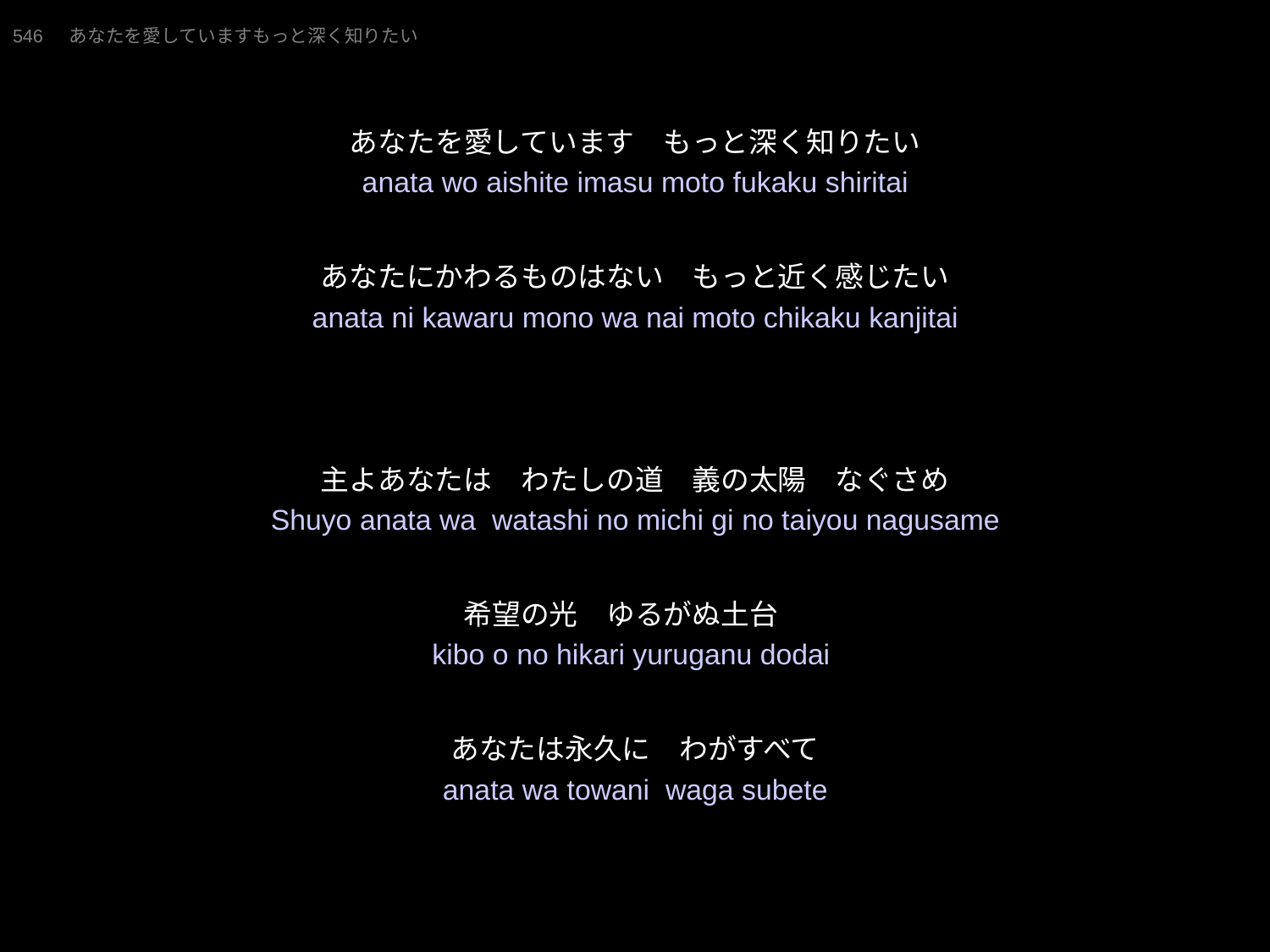

20220220.ppt
あなたをあいしていますもっとふかくしりたい
546　あなたを愛していますもっと深く知りたい
あなたを愛しています　もっと深く知りたい

あなたにかわるものはない　もっと近く感じたい

主よあなたは　わたしの道　義の太陽　なぐさめ

希望の光　ゆるがぬ土台

あなたは永久に　わがすべて
anata wo aishite imasu moto fukaku shiritai

anata ni kawaru mono wa nai moto chikaku kanjitai

Shuyo anata wa  watashi no michi gi no taiyou nagusame

kibo o no hikari yuruganu dodai

anata wa towani  waga subete